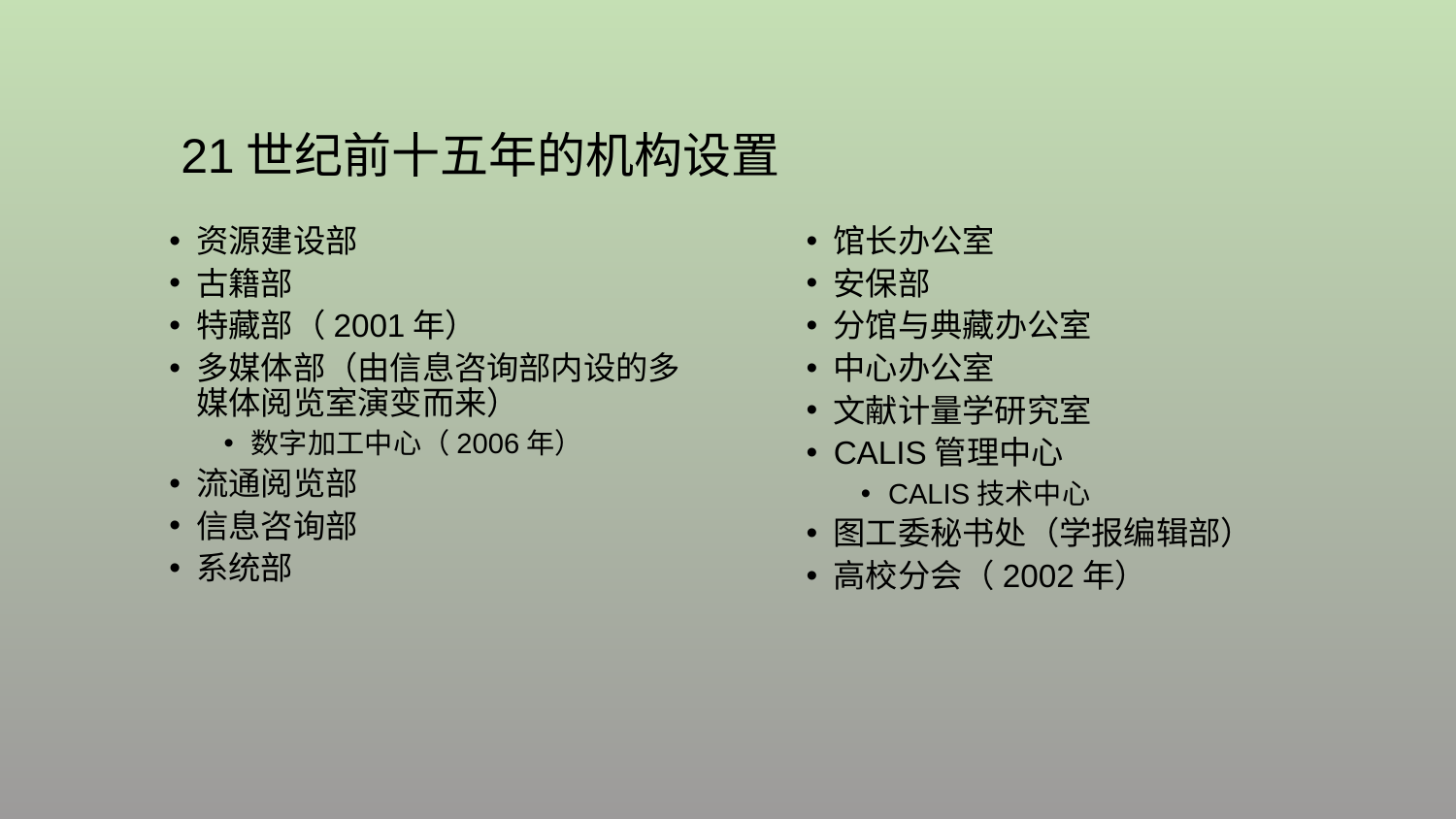

# 21世纪前十五年的机构设置
资源建设部
古籍部
特藏部（2001年）
多媒体部（由信息咨询部内设的多媒体阅览室演变而来）
数字加工中心（2006年）
流通阅览部
信息咨询部
系统部

馆长办公室
安保部
分馆与典藏办公室
中心办公室
文献计量学研究室
CALIS管理中心
CALIS技术中心
图工委秘书处（学报编辑部）
高校分会（2002年）